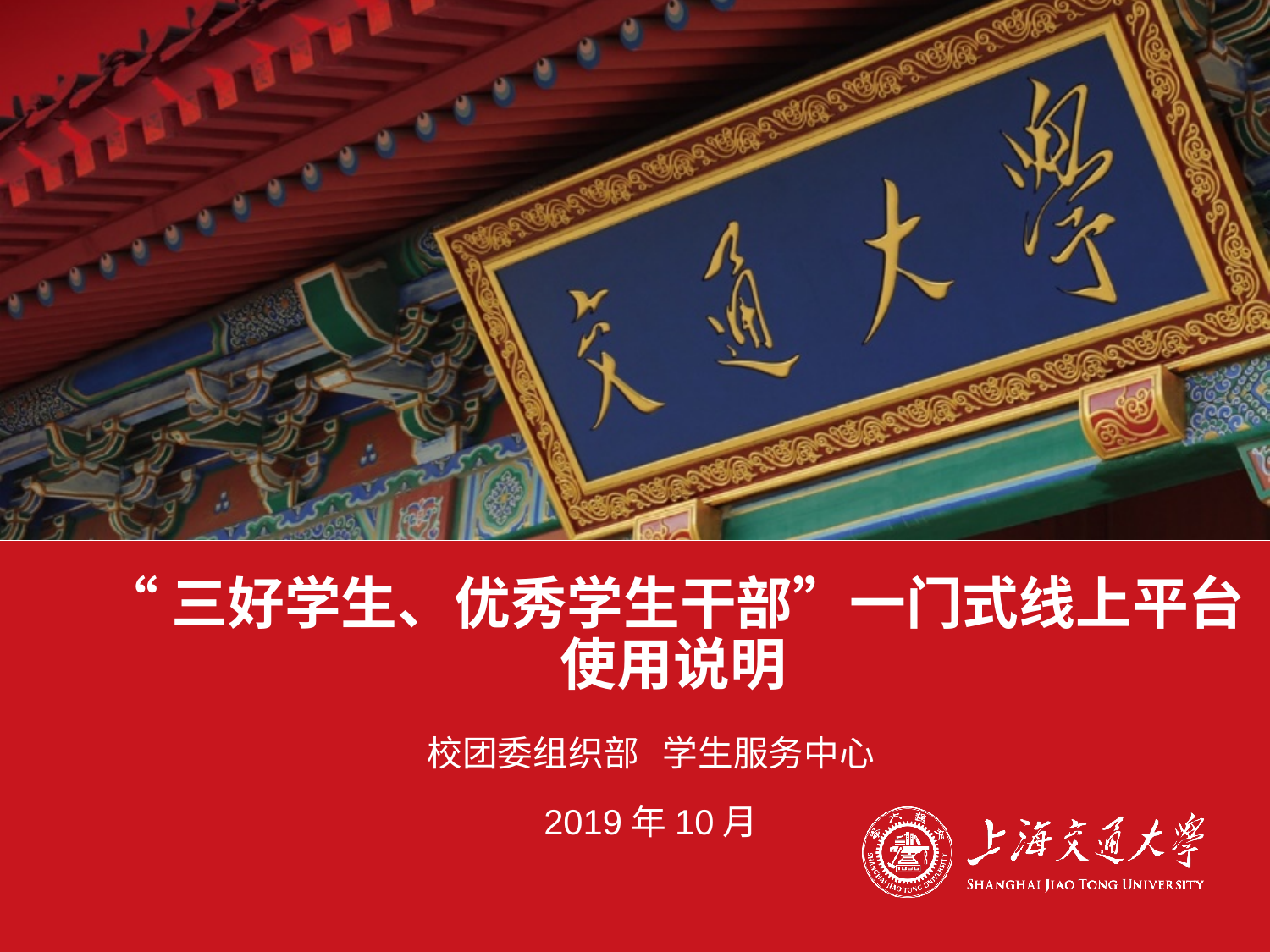

# “三好学生、优秀学生干部”一门式线上平台 使用说明
校团委组织部   学生服务中心
2019年10月